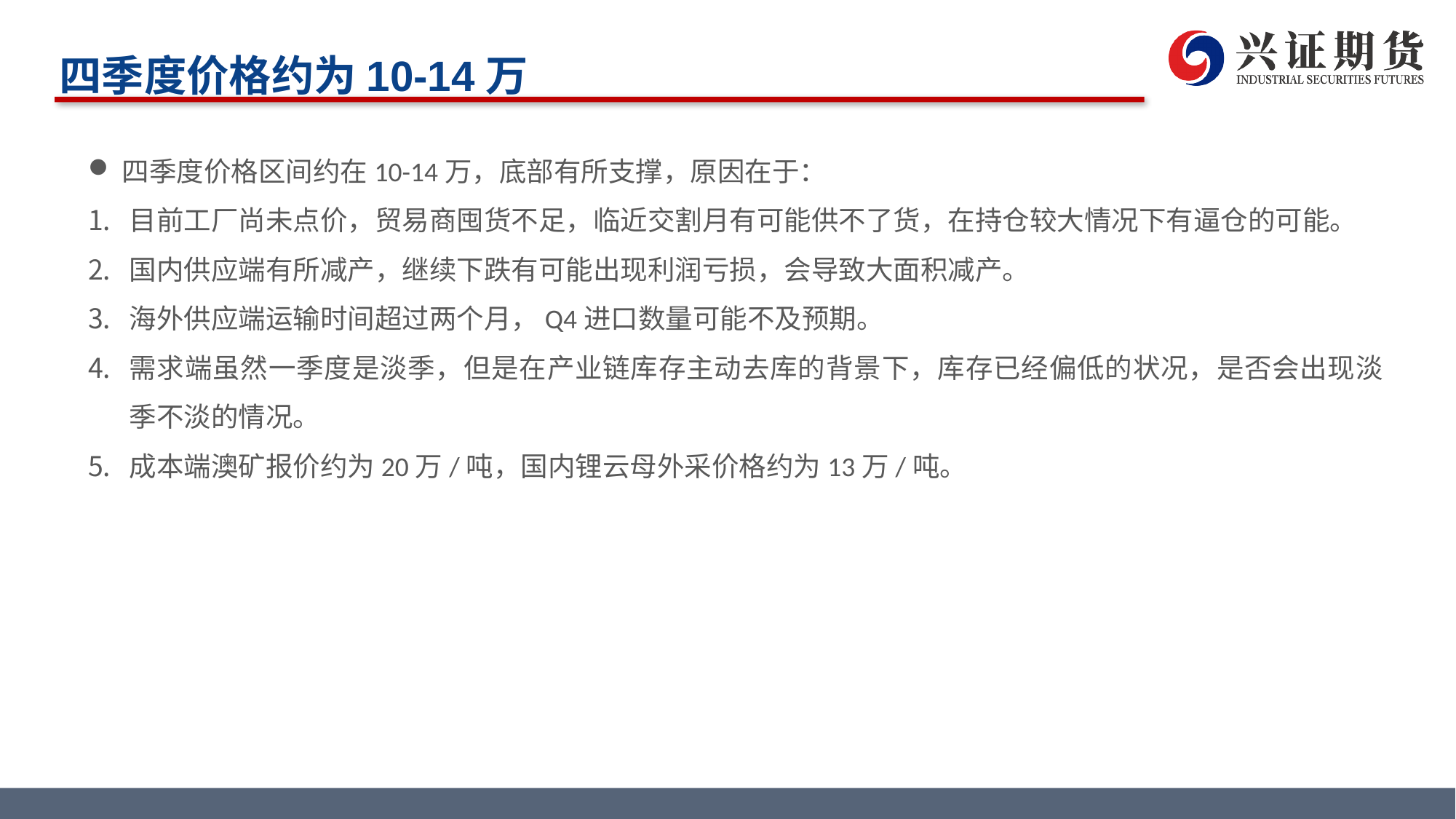

四季度价格约为10-14万

四季度价格区间约在10-14万，底部有所支撑，原因在于：
目前工厂尚未点价，贸易商囤货不足，临近交割月有可能供不了货，在持仓较大情况下有逼仓的可能。
国内供应端有所减产，继续下跌有可能出现利润亏损，会导致大面积减产。
海外供应端运输时间超过两个月，Q4进口数量可能不及预期。
需求端虽然一季度是淡季，但是在产业链库存主动去库的背景下，库存已经偏低的状况，是否会出现淡季不淡的情况。
成本端澳矿报价约为20万/吨，国内锂云母外采价格约为13万/吨。